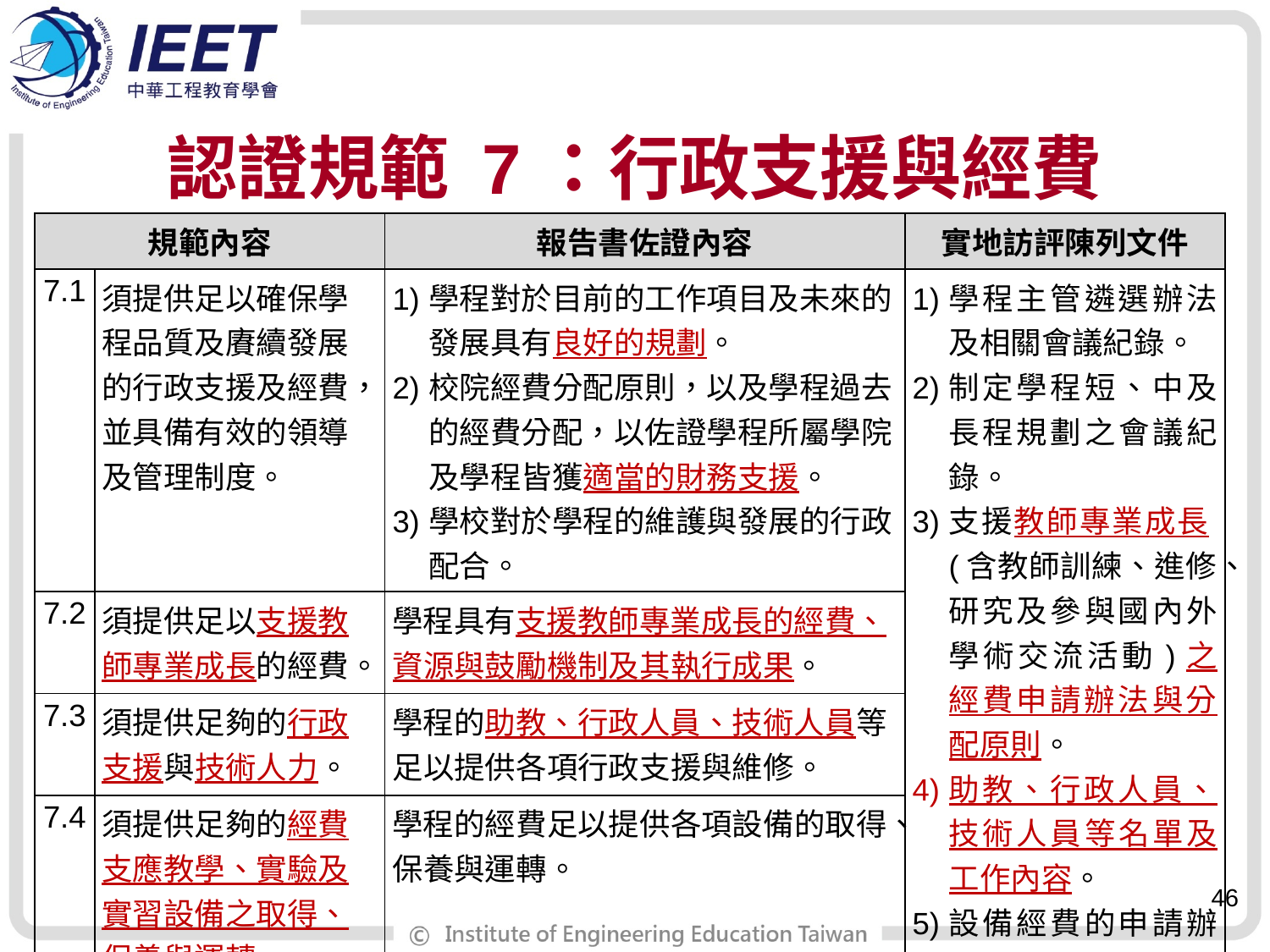

# 認證規範 7：行政支援與經費
| 規範內容 |  | 報告書佐證內容 | 實地訪評陳列文件 |
| --- | --- | --- | --- |
| 7.1 | 須提供足以確保學程品質及賡續發展的行政支援及經費，並具備有效的領導及管理制度。 | 學程對於目前的工作項目及未來的發展具有良好的規劃。 校院經費分配原則，以及學程過去的經費分配，以佐證學程所屬學院及學程皆獲適當的財務支援。 學校對於學程的維護與發展的行政配合。 | 學程主管遴選辦法及相關會議紀錄。 制定學程短、中及長程規劃之會議紀錄。 支援教師專業成長(含教師訓練、進修、研究及參與國內外學術交流活動)之經費申請辦法與分配原則。 助教、行政人員、技術人員等名單及工作內容。 設備經費的申請辦法與分配原則。 |
| 7.2 | 須提供足以支援教師專業成長的經費。 | 學程具有支援教師專業成長的經費、資源與鼓勵機制及其執行成果。 |  |
| 7.3 | 須提供足夠的行政支援與技術人力。 | 學程的助教、行政人員、技術人員等足以提供各項行政支援與維修。 |  |
| 7.4 | 須提供足夠的經費支應教學、實驗及實習設備之取得、保養與運轉。 | 學程的經費足以提供各項設備的取得、保養與運轉。 |  |
46